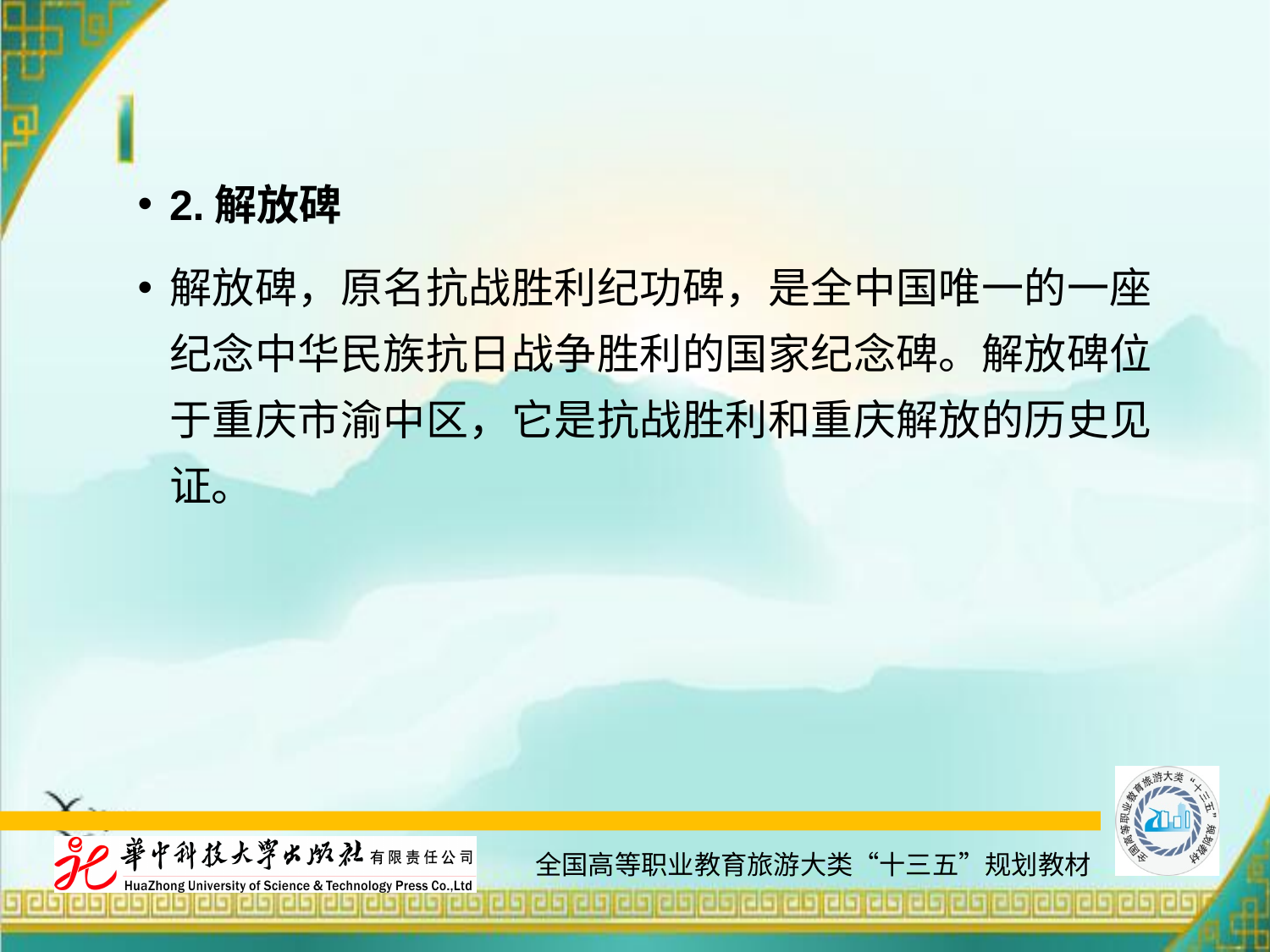

#
2.解放碑
解放碑，原名抗战胜利纪功碑，是全中国唯一的一座纪念中华民族抗日战争胜利的国家纪念碑。解放碑位于重庆市渝中区，它是抗战胜利和重庆解放的历史见证。